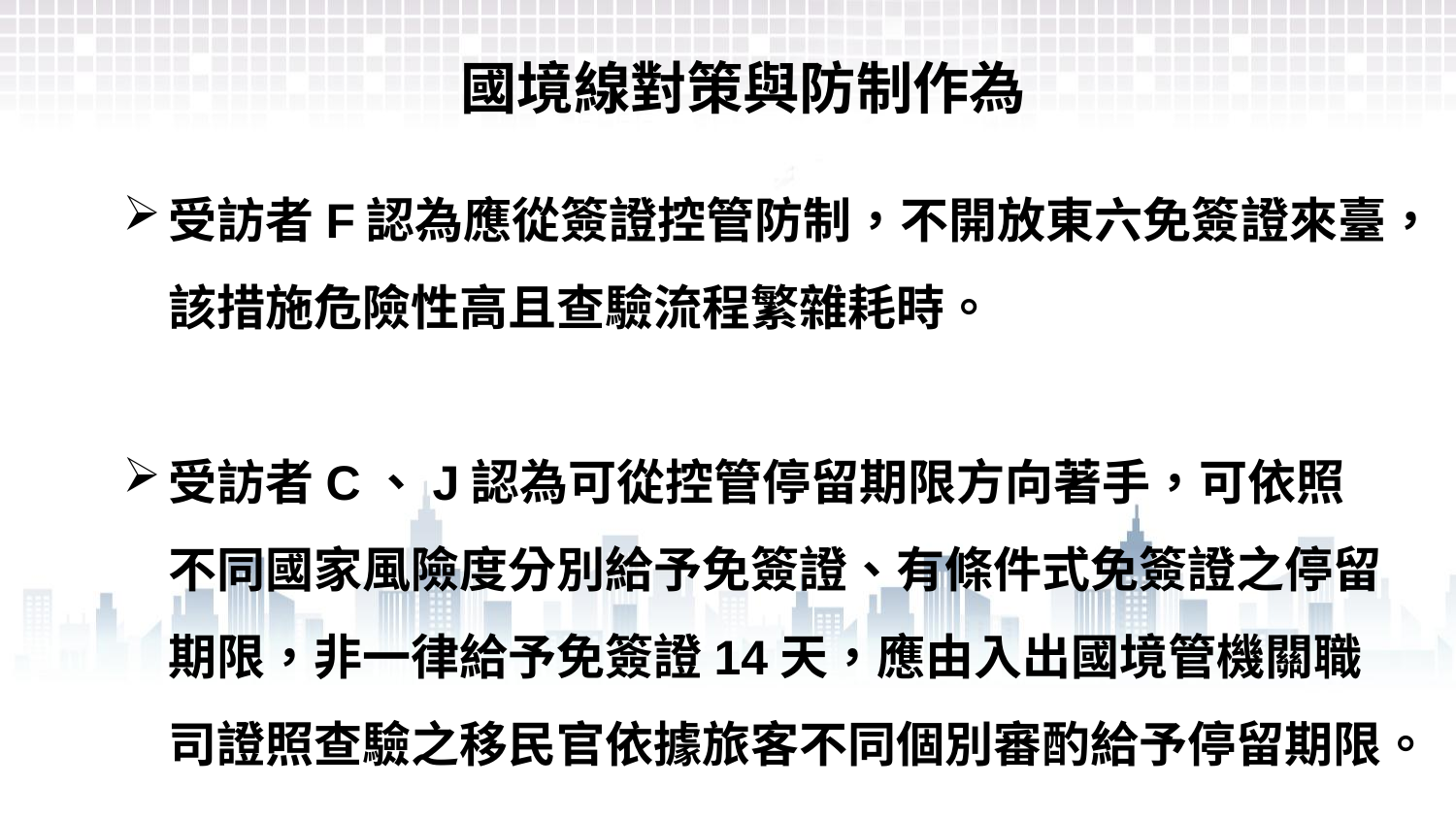

國境線對策與防制作為

受訪者F認為應從簽證控管防制，不開放東六免簽證來臺，該措施危險性高且查驗流程繁雜耗時。

受訪者C、J認為可從控管停留期限方向著手，可依照不同國家風險度分別給予免簽證、有條件式免簽證之停留期限，非一律給予免簽證14天，應由入出國境管機關職司證照查驗之移民官依據旅客不同個別審酌給予停留期限。